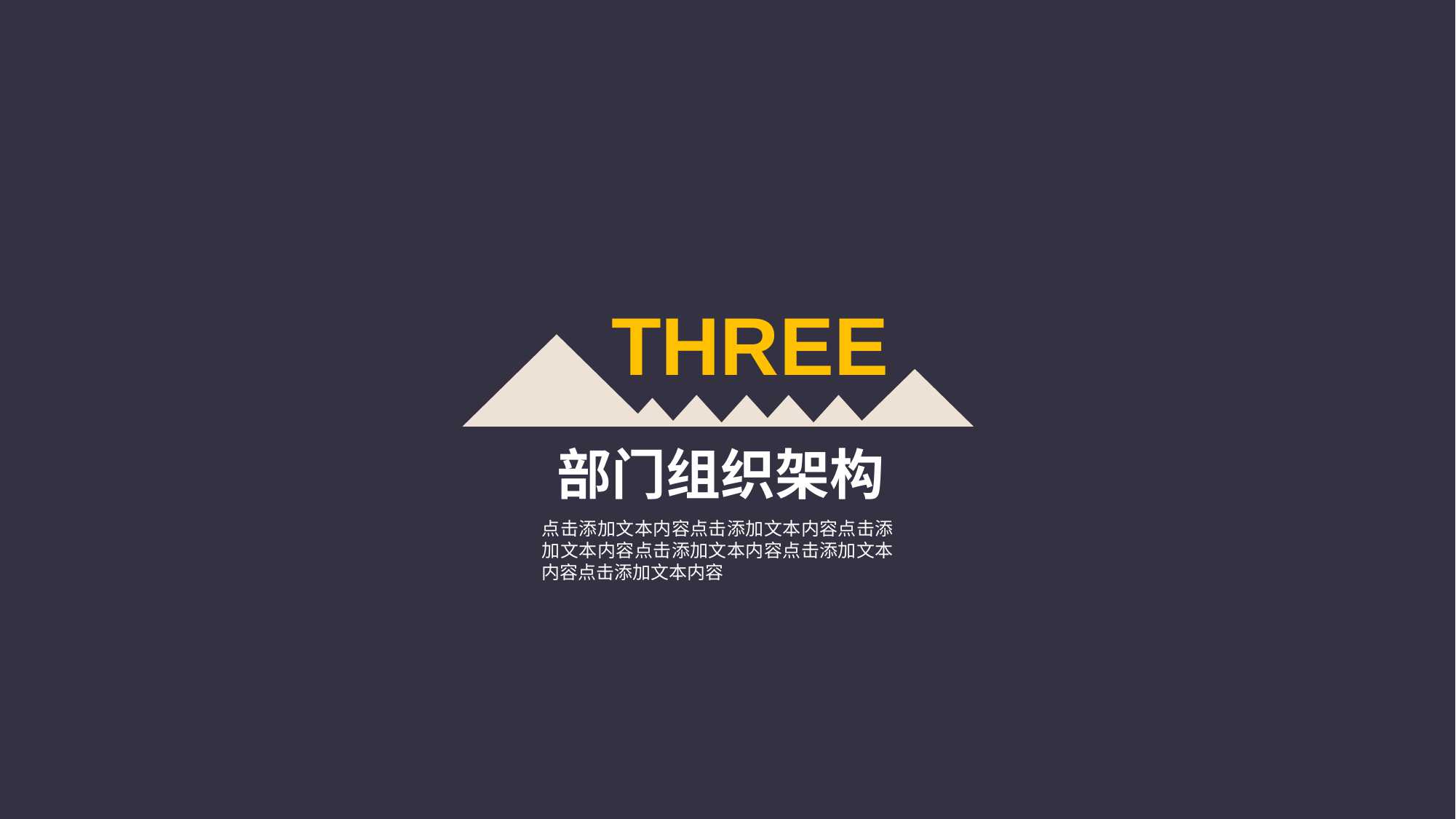

THREE

部门组织架构
点击添加文本内容点击添加文本内容点击添加文本内容点击添加文本内容点击添加文本内容点击添加文本内容